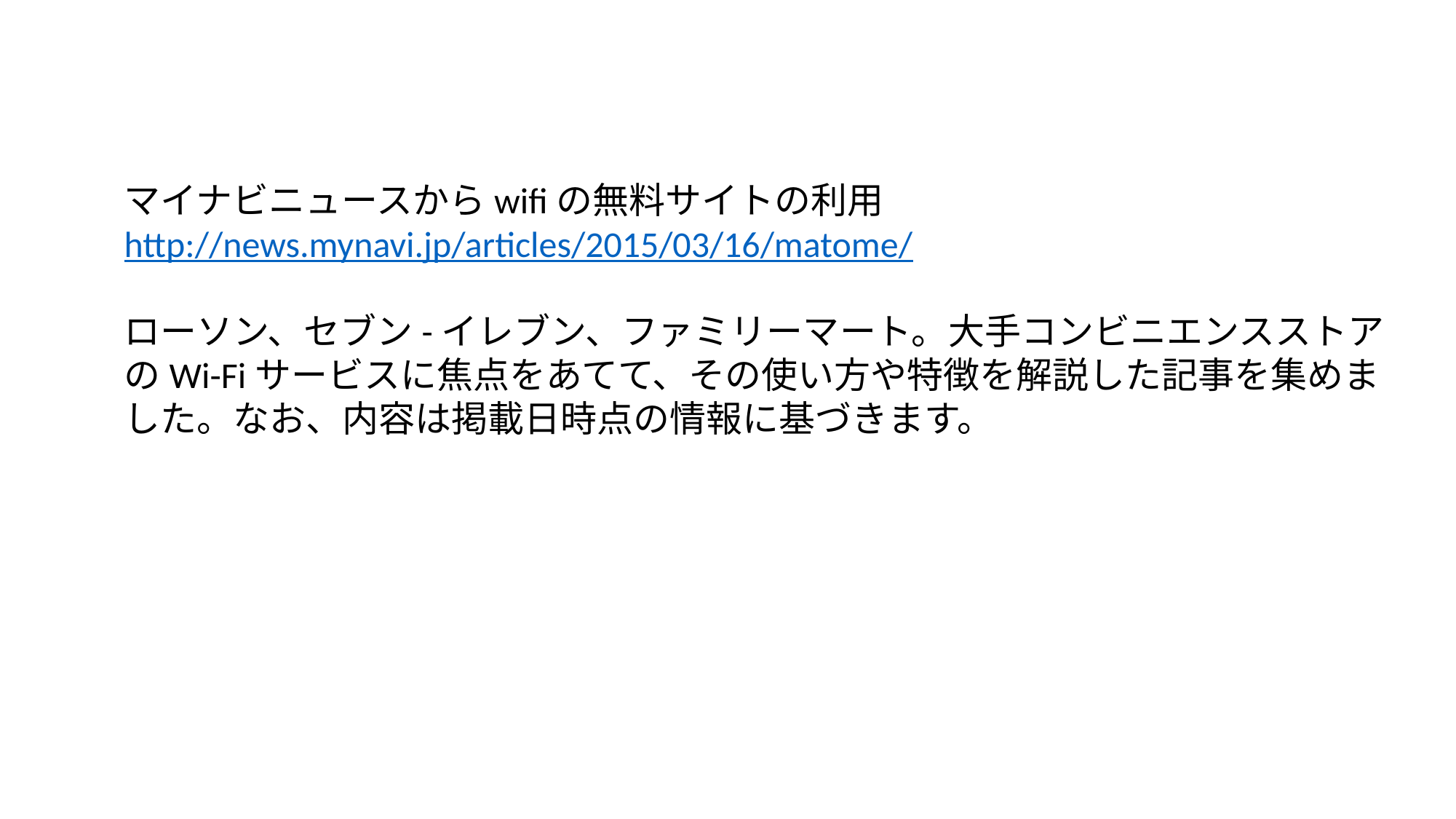

マイナビニュースからwifiの無料サイトの利用http://news.mynavi.jp/articles/2015/03/16/matome/

ローソン、セブン-イレブン、ファミリーマート。大手コンビニエンスストアのWi-Fiサービスに焦点をあてて、その使い方や特徴を解説した記事を集めました。なお、内容は掲載日時点の情報に基づきます。